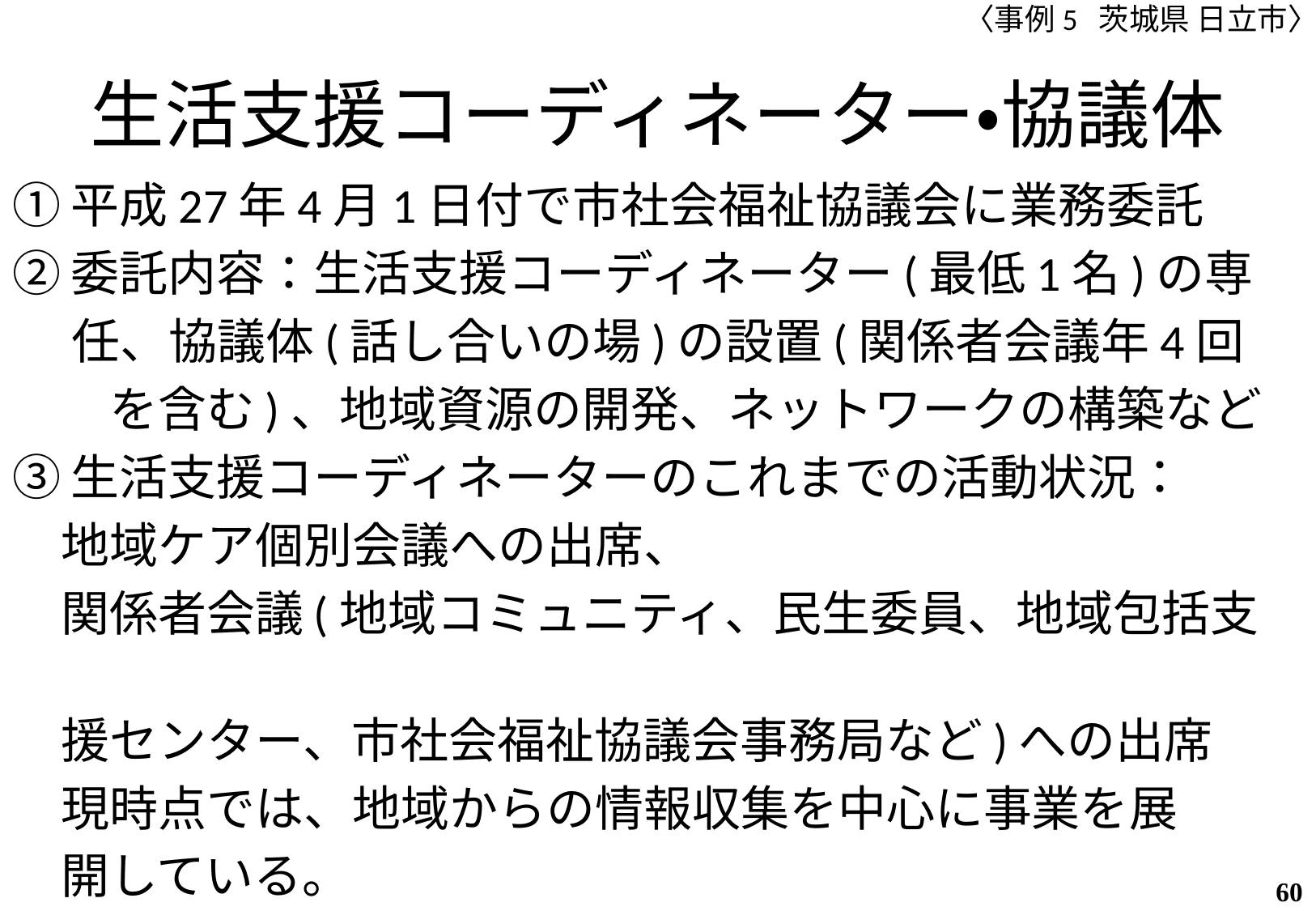

〈事例5  茨城県 日立市〉

# 生活支援コーディネーター・協議体
①平成27年4月1日付で市社会福祉協議会に業務委託
②委託内容：生活支援コーディネーター(最低1名)の専
　 任、協議体(話し合いの場)の設置(関係者会議年4回
　　を含む)、地域資源の開発、ネットワークの構築など
③生活支援コーディネーターのこれまでの活動状況：
　地域ケア個別会議への出席、
　関係者会議(地域コミュニティ、民生委員、地域包括支
　援センター、市社会福祉協議会事務局など)への出席
　現時点では、地域からの情報収集を中心に事業を展
　開している。
60